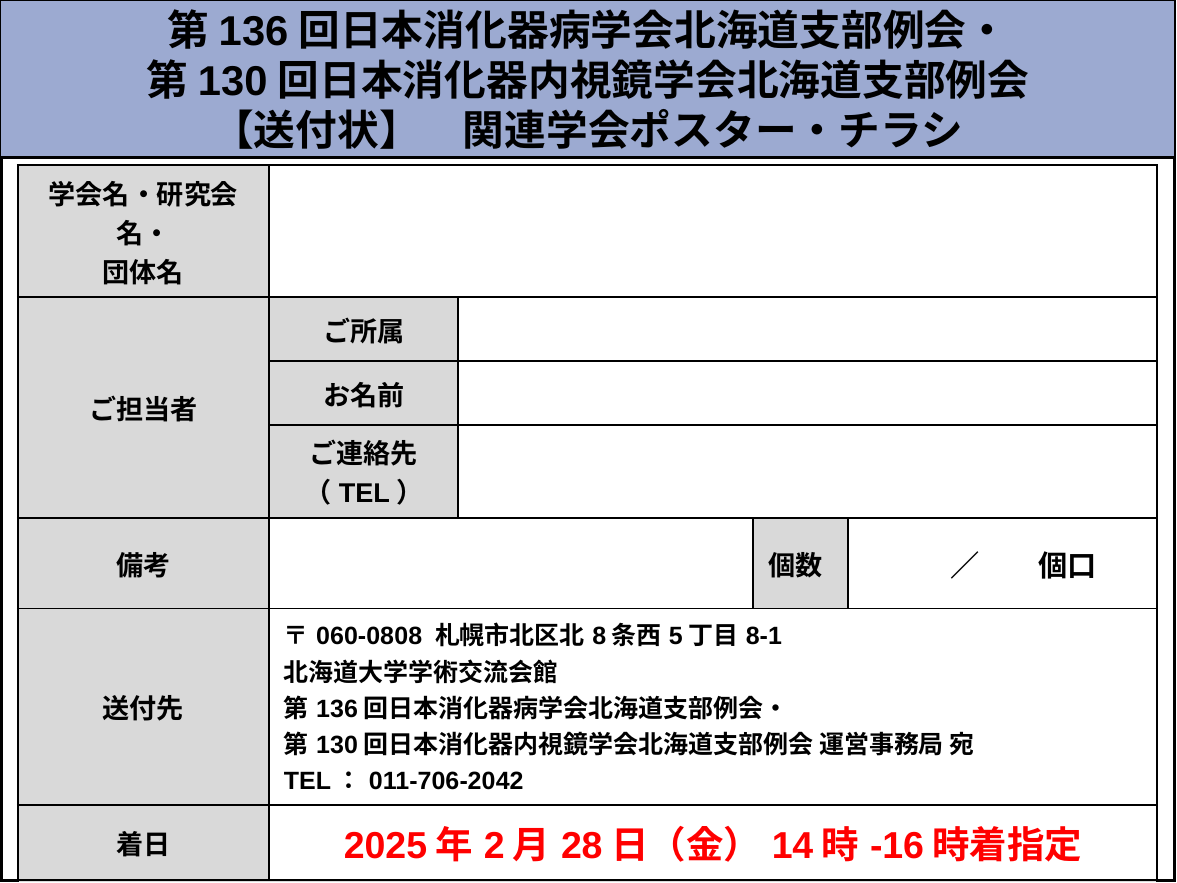

第136回日本消化器病学会北海道支部例会・
第130回日本消化器内視鏡学会北海道支部例会
【送付状】　関連学会ポスター・チラシ
| 学会名・研究会名・ 団体名 |  |  |  |  |
| --- | --- | --- | --- | --- |
| ご担当者 | ご所属 |  |  |  |
|  | お名前 |  |  |  |
|  | ご連絡先（TEL） |  |  |  |
| 備考 |  |  | 個数 | ／　　個口 |
| 送付先 | 〒060-0808 札幌市北区北8条西5丁目8-1 北海道大学学術交流会館 第136回日本消化器病学会北海道支部例会・ 第130回日本消化器内視鏡学会北海道支部例会 運営事務局 宛 TEL：011-706-2042 |  |  |  |
| 着日 | 2025年2月28日（金）14時-16時着指定 |  |  |  |
| ※必要事項を全てご記入の上、必ず荷物側面の見えやすい場所に全ての荷物に貼付してください。 ※本送付状はカラーで印刷をお願いします。 |  |  |  |  |